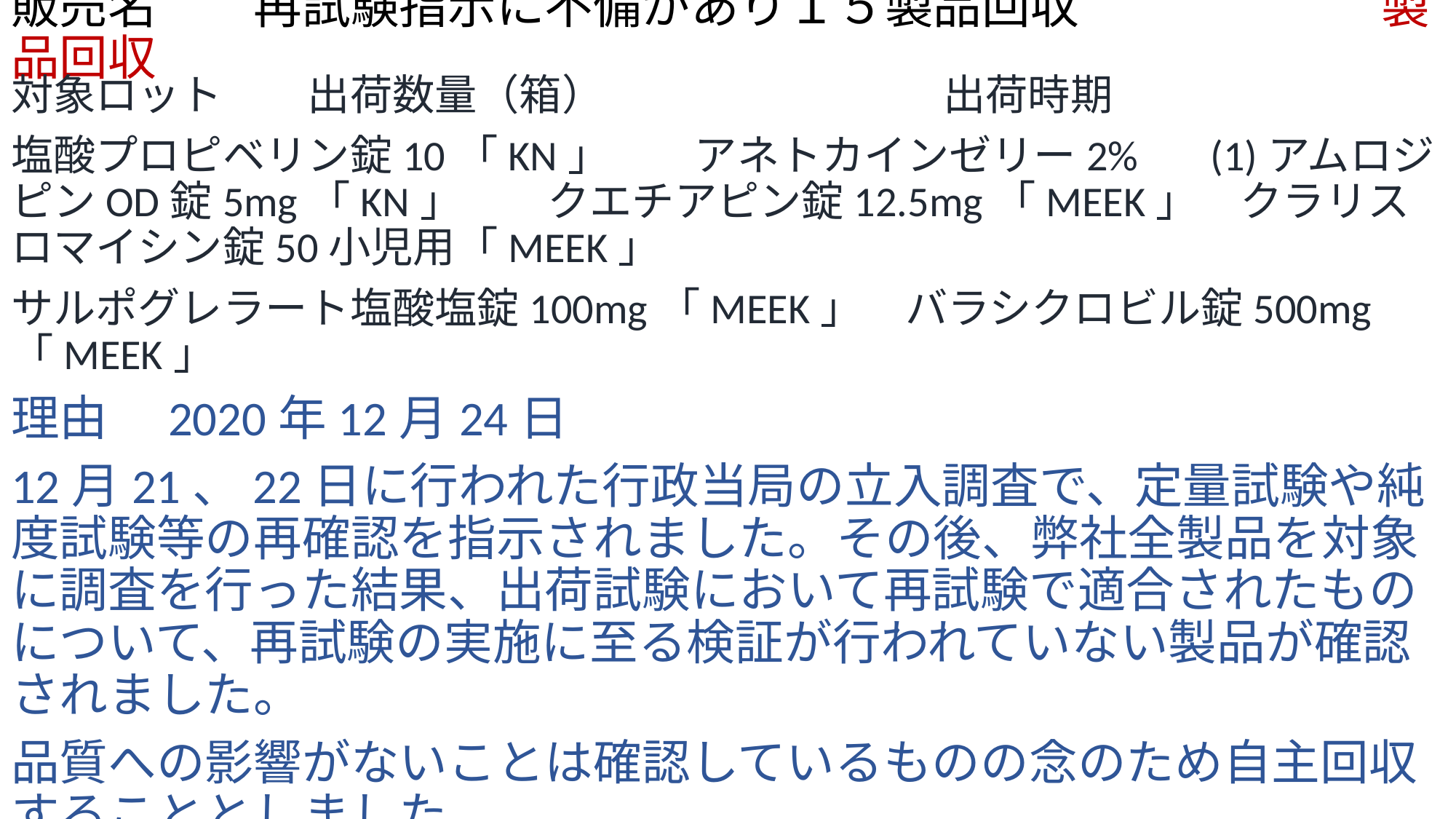

# 販売名　　再試験指示に不備があり１５製品回収 　　　　　　製品回収
対象ロット　　出荷数量（箱）　　　　　　　　出荷時期
塩酸プロピベリン錠10「KN」　　アネトカインゼリー2%　 (1)アムロジピンOD錠5mg「KN」　　クエチアピン錠12.5mg「MEEK」　クラリスロマイシン錠50小児用「MEEK」
サルポグレラート塩酸塩錠100mg「MEEK」　バラシクロビル錠500mg「MEEK」
理由　2020年12月24日
12月21、22日に行われた行政当局の立入調査で、定量試験や純度試験等の再確認を指示されました。その後、弊社全製品を対象に調査を行った結果、出荷試験において再試験で適合されたものについて、再試験の実施に至る検証が行われていない製品が確認されました。
品質への影響がないことは確認しているものの念のため自主回収することとしました。
⇒再試験実施のに至る検証が行われていないとはどういうことでしょうか？　意味のない製品回収だと思います。